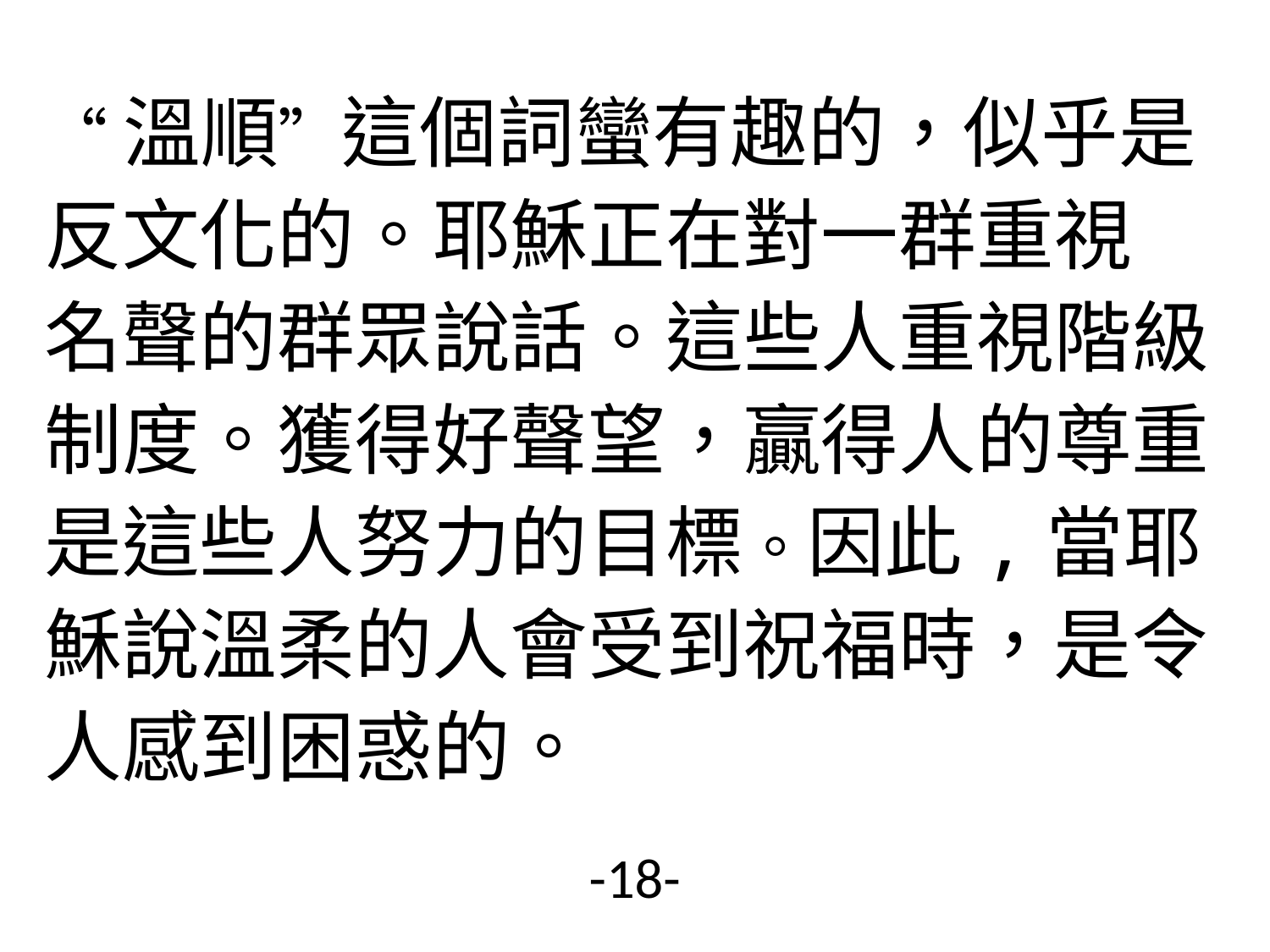

# “溫順”這個詞蠻有趣的，似乎是反文化的。耶穌正在對一群重視 名聲的群眾說話。這些人重視階級制度。獲得好聲望，贏得人的尊重是這些人努力的目標。因此,當耶穌說溫柔的人會受到祝福時，是令人感到困惑的。
-18-